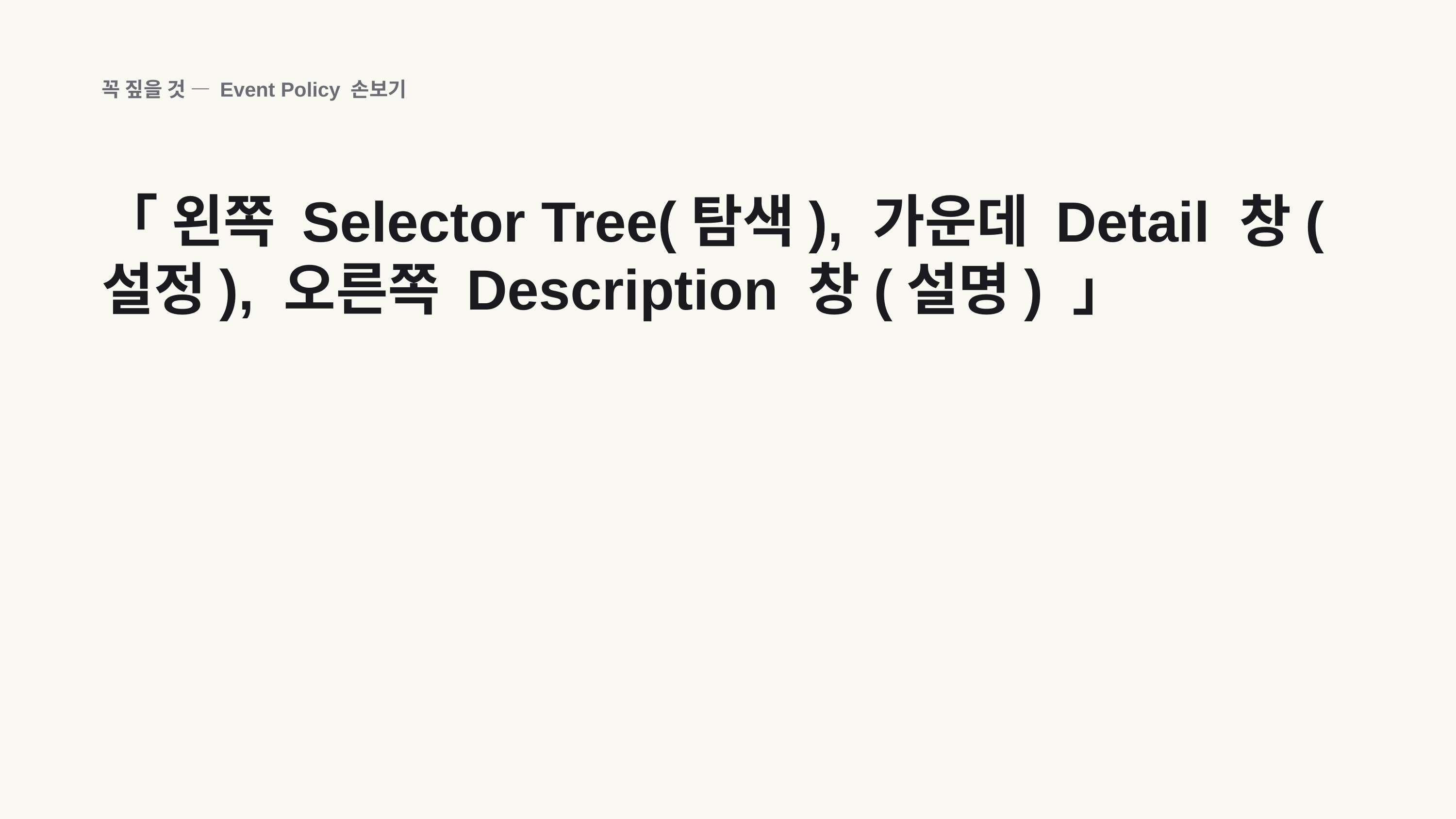

꼭 짚을 것 — Event Policy 손보기
「 왼쪽 Selector Tree(탐색), 가운데 Detail 창(설정), 오른쪽 Description 창(설명) 」